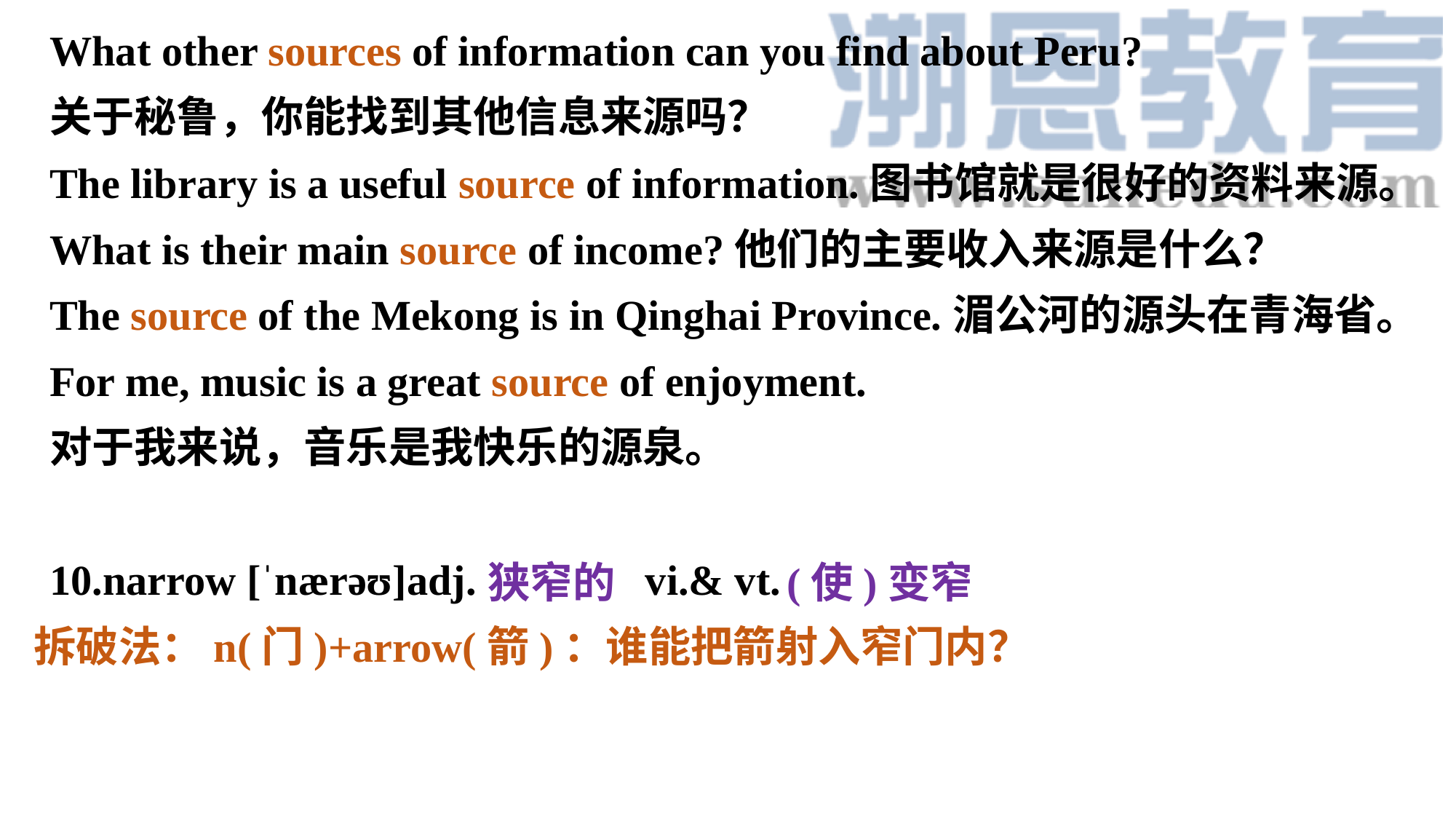

What other sources of information can you find about Peru?
关于秘鲁，你能找到其他信息来源吗？
The library is a useful source of information.图书馆就是很好的资料来源。
What is their main source of income?他们的主要收入来源是什么？
The source of the Mekong is in Qinghai Province.湄公河的源头在青海省。
For me, music is a great source of enjoyment.
对于我来说，音乐是我快乐的源泉。

10.narrow [ˈnærəʊ]adj.                vi.& vt.

狭窄的
(使)变窄
拆破法：n(门)+arrow(箭)：谁能把箭射入窄门内？